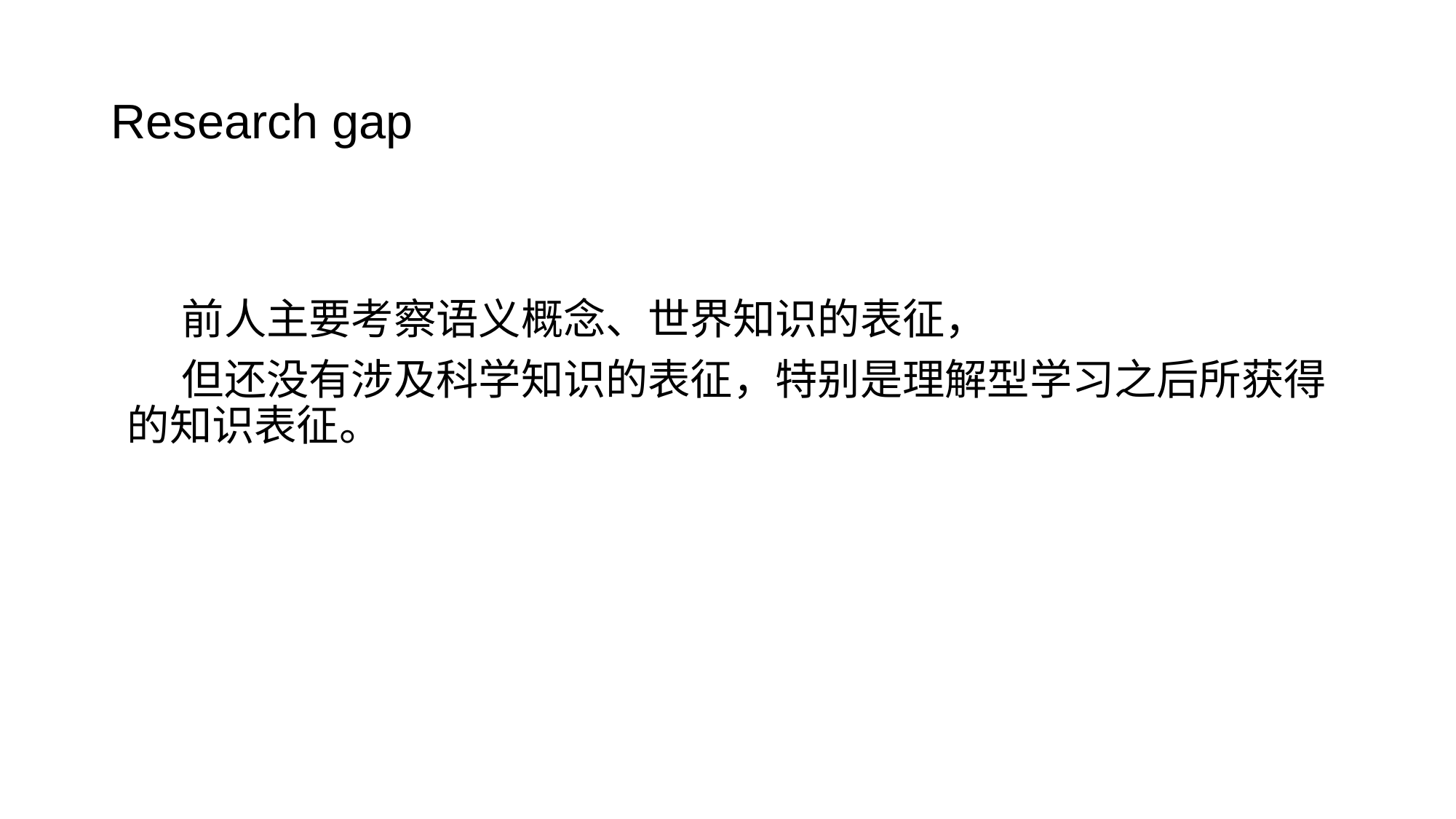

# Research gap
前人主要考察语义概念、世界知识的表征，
但还没有涉及科学知识的表征，特别是理解型学习之后所获得的知识表征。